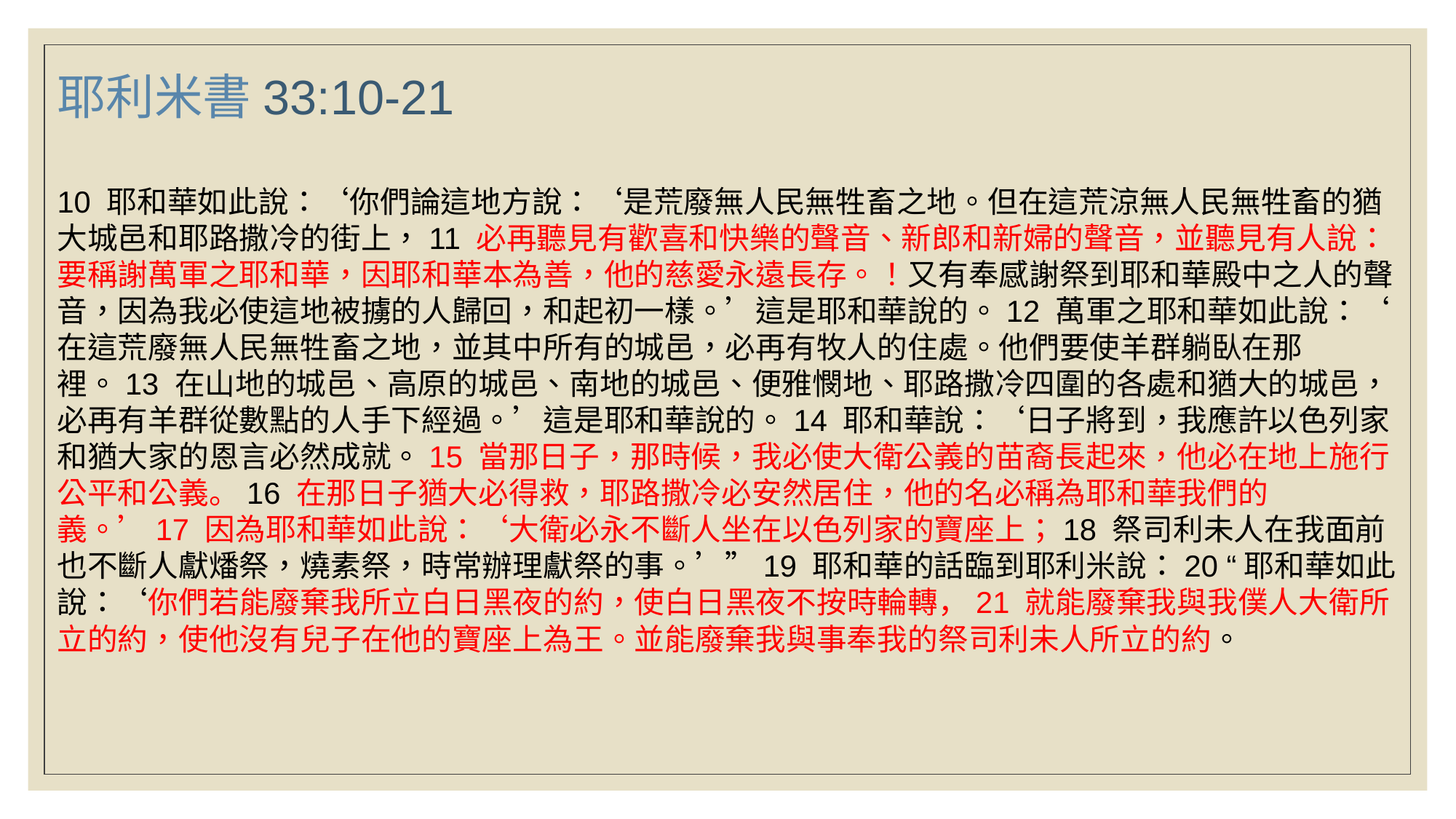

耶利米書33:10-21
10 耶和華如此說：‘你們論這地方說：‘是荒廢無人民無牲畜之地。但在這荒涼無人民無牲畜的猶大城邑和耶路撒冷的街上，11 必再聽見有歡喜和快樂的聲音、新郎和新婦的聲音，並聽見有人說：要稱謝萬軍之耶和華，因耶和華本為善，他的慈愛永遠長存。！又有奉感謝祭到耶和華殿中之人的聲
音，因為我必使這地被擄的人歸回，和起初一樣。’這是耶和華說的。12 萬軍之耶和華如此說：‘在這荒廢無人民無牲畜之地，並其中所有的城邑，必再有牧人的住處。他們要使羊群躺臥在那裡。13 在山地的城邑、高原的城邑、南地的城邑、便雅憫地、耶路撒冷四圍的各處和猶大的城邑，必再有羊群從數點的人手下經過。’這是耶和華說的。14 耶和華說：‘日子將到，我應許以色列家和猶大家的恩言必然成就。15 當那日子，那時候，我必使大衛公義的苗裔長起來，他必在地上施行公平和公義。16 在那日子猶大必得救，耶路撒冷必安然居住，他的名必稱為耶和華我們的義。’17 因為耶和華如此說：‘大衛必永不斷人坐在以色列家的寶座上；18 祭司利未人在我面前也不斷人獻燔祭，燒素祭，時常辦理獻祭的事。’”19 耶和華的話臨到耶利米說：20 “耶和華如此說：‘你們若能廢棄我所立白日黑夜的約，使白日黑夜不按時輪轉，21 就能廢棄我與我僕人大衛所立的約，使他沒有兒子在他的寶座上為王。並能廢棄我與事奉我的祭司利未人所立的約。